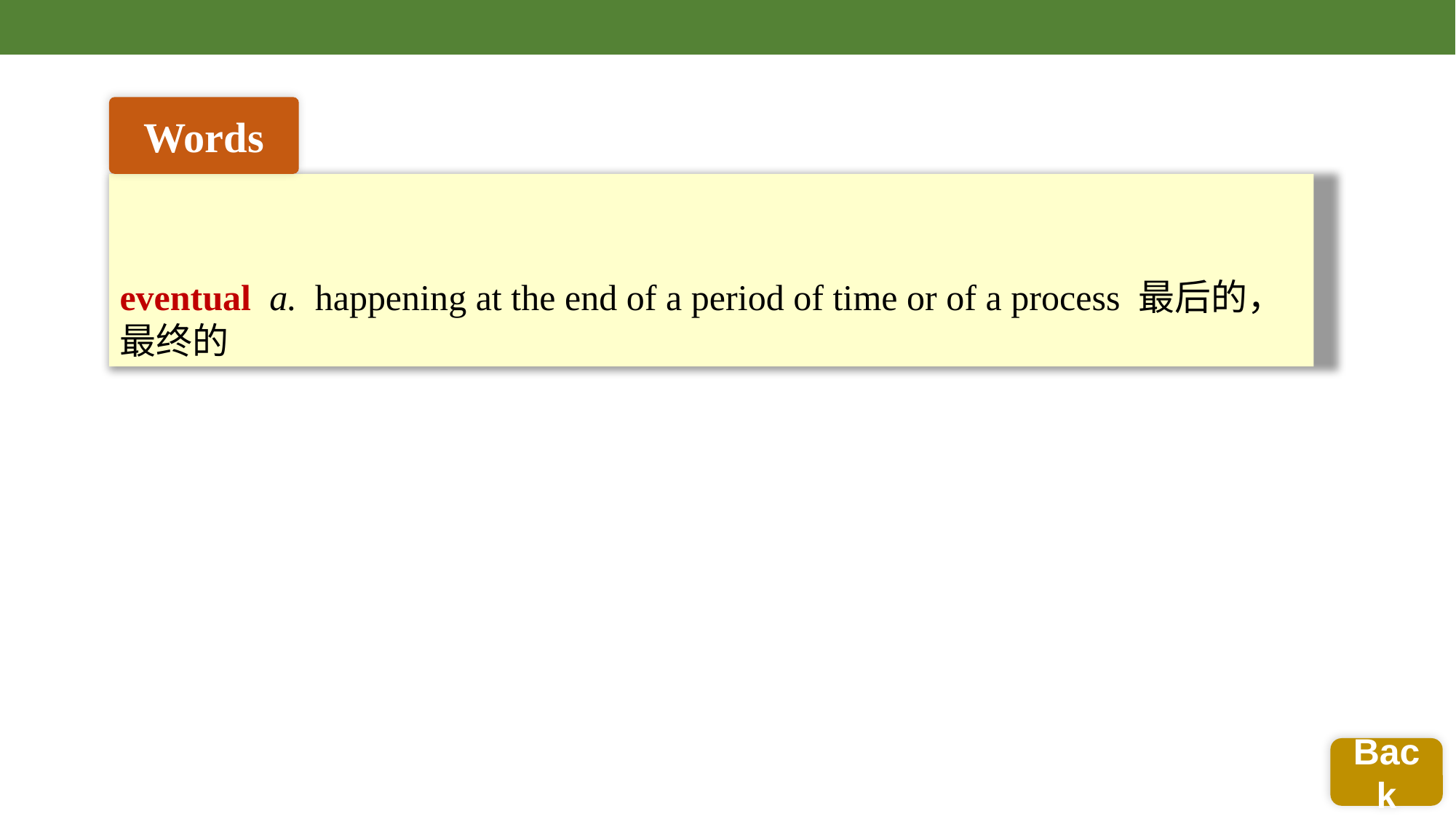

Words

eventual  a.  happening at the end of a period of time or of a process 最后的，最终的
Back